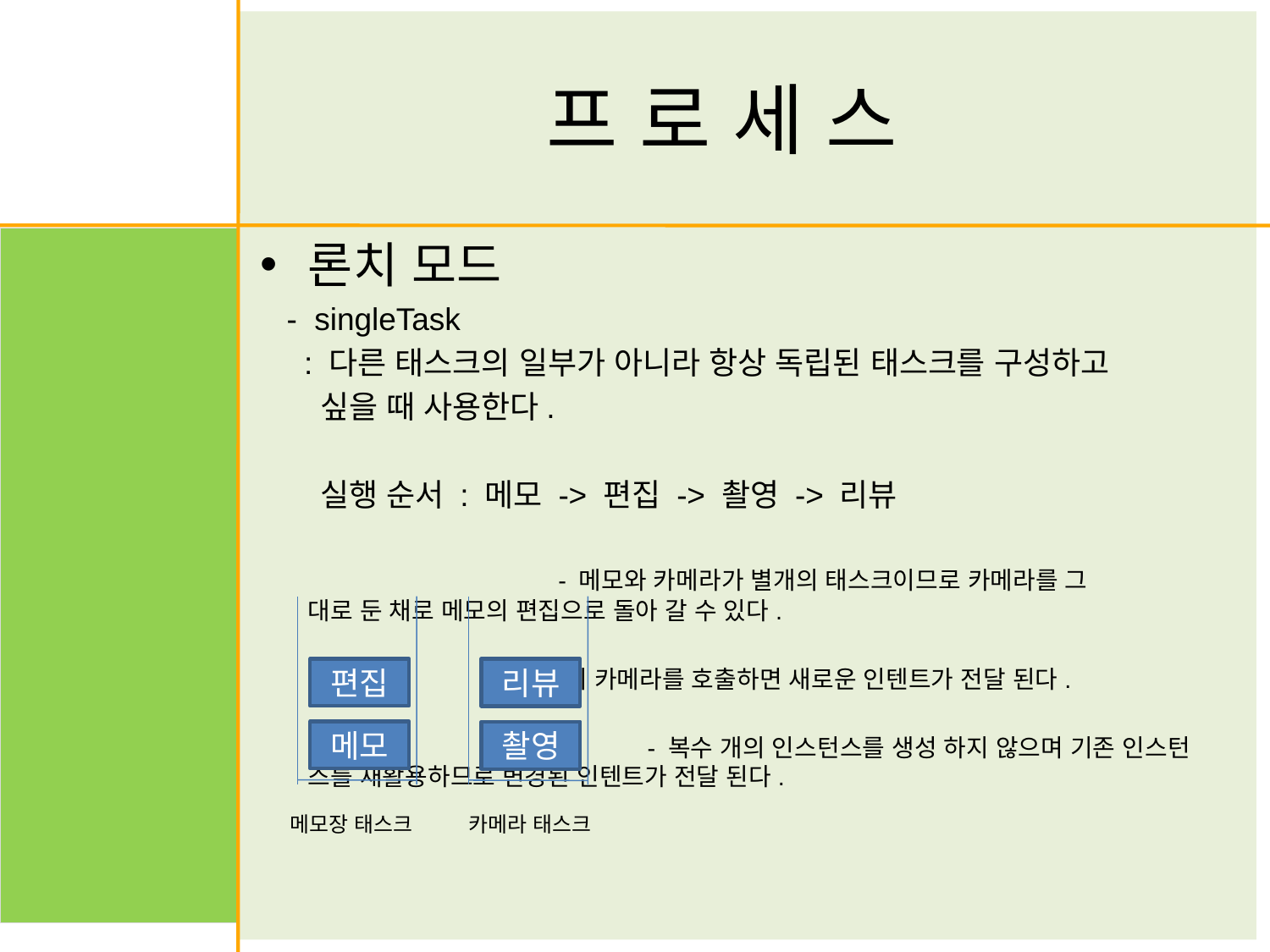

# 프 로 세 스
론치 모드
   -  singleTask
     : 다른 태스크의 일부가 아니라 항상 독립된 태스크를 구성하고
      싶을 때 사용한다.

      실행 순서 : 메모 -> 편집 -> 촬영 -> 리뷰

                                      - 메모와 카메라가 별개의 태스크이므로 카메라를 그			대로 둔 채로 메모의 편집으로 돌아 갈 수 있다.

                 	             - 다시 카메라를 호출하면 새로운 인텐트가 전달 된다.

                          	             - 복수 개의 인스턴스를 생성 하지 않으며 기존 인스턴			스를 재활용하므로 변경된 인텐트가 전달 된다.

편집
메모
리뷰
촬영
메모장 태스크
카메라 태스크